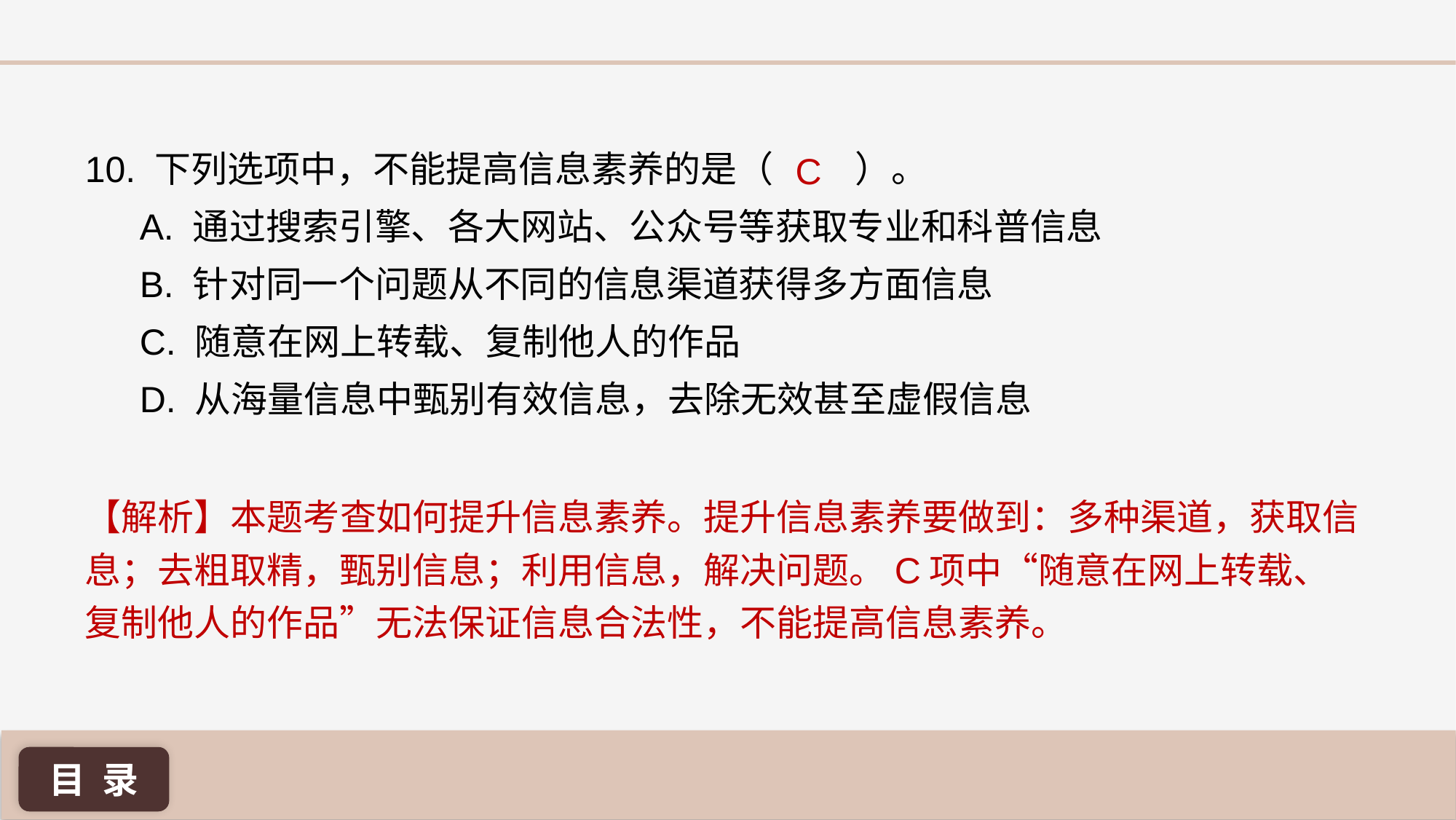

C
10. 下列选项中，不能提高信息素养的是（          ）。
A. 通过搜索引擎、各大网站、公众号等获取专业和科普信息
B. 针对同一个问题从不同的信息渠道获得多方面信息
C. 随意在网上转载、复制他人的作品
D. 从海量信息中甄别有效信息，去除无效甚至虚假信息
【解析】本题考查如何提升信息素养。提升信息素养要做到：多种渠道，获取信息；去粗取精，甄别信息；利用信息，解决问题。C项中“随意在网上转载、复制他人的作品”无法保证信息合法性，不能提高信息素养。